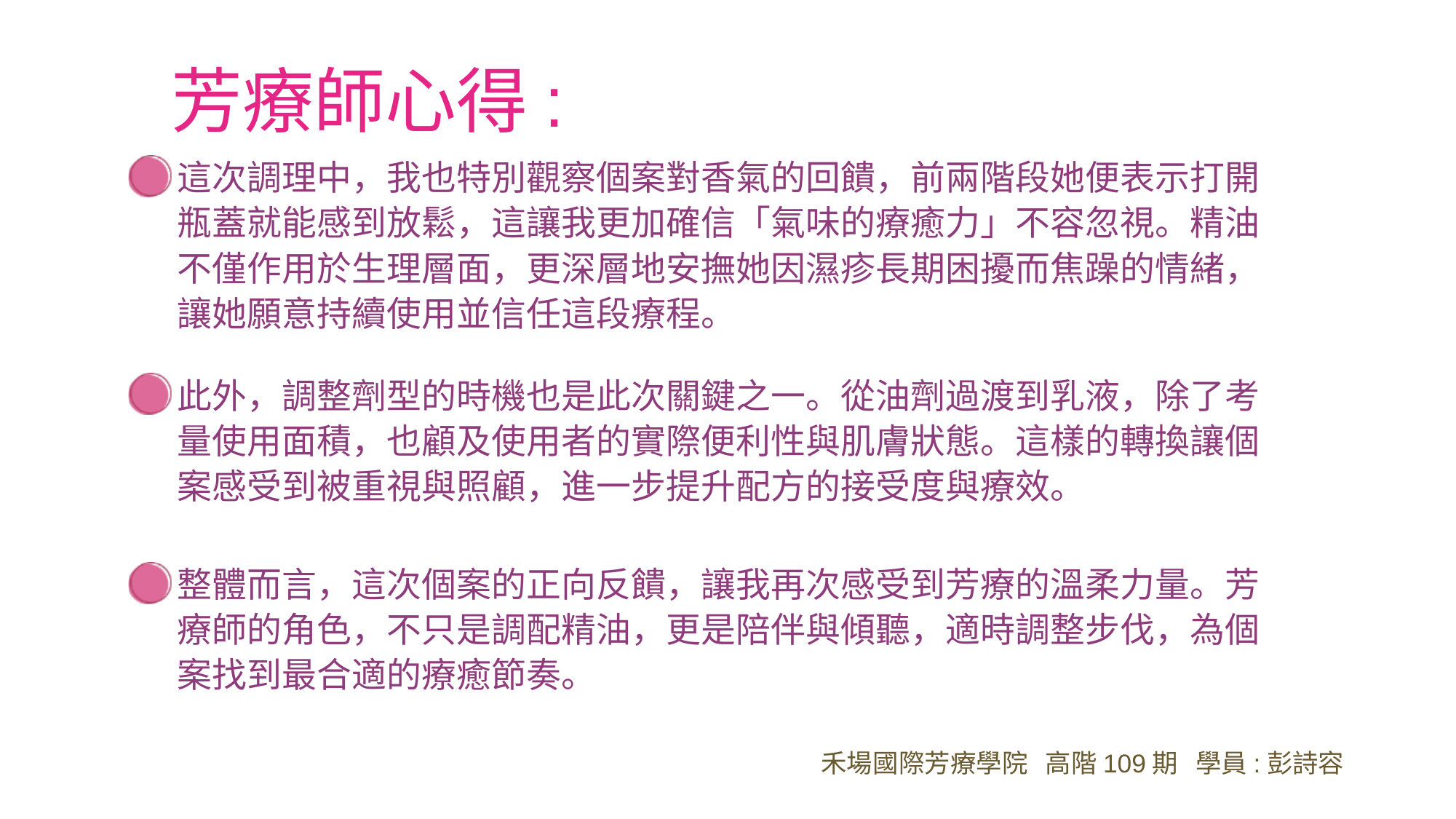

芳療師心得:
這次調理中，我也特別觀察個案對香氣的回饋，前兩階段她便表示打開瓶蓋就能感到放鬆，這讓我更加確信「氣味的療癒力」不容忽視。精油不僅作用於生理層面，更深層地安撫她因濕疹長期困擾而焦躁的情緒，讓她願意持續使用並信任這段療程。

此外，調整劑型的時機也是此次關鍵之一。從油劑過渡到乳液，除了考量使用面積，也顧及使用者的實際便利性與肌膚狀態。這樣的轉換讓個案感受到被重視與照顧，進一步提升配方的接受度與療效。

整體而言，這次個案的正向反饋，讓我再次感受到芳療的溫柔力量。芳療師的角色，不只是調配精油，更是陪伴與傾聽，適時調整步伐，為個案找到最合適的療癒節奏。

禾場國際芳療學院   高階109期   學員:彭詩容